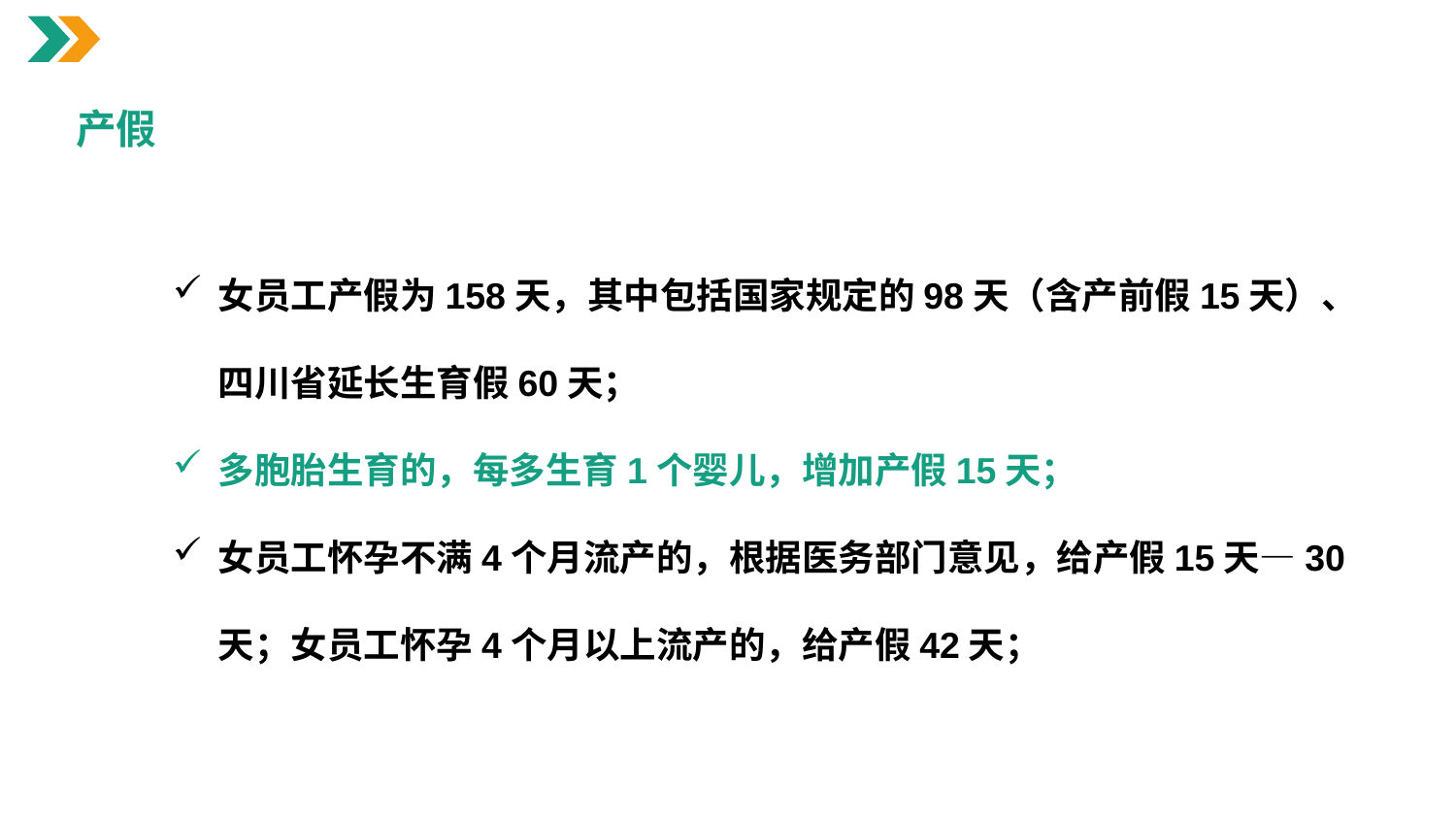

产假
女员工产假为158天，其中包括国家规定的98天（含产前假15天）、四川省延长生育假60天；
多胞胎生育的，每多生育1个婴儿，增加产假15天；
女员工怀孕不满4个月流产的，根据医务部门意见，给产假15天—30天；女员工怀孕4个月以上流产的，给产假42天；